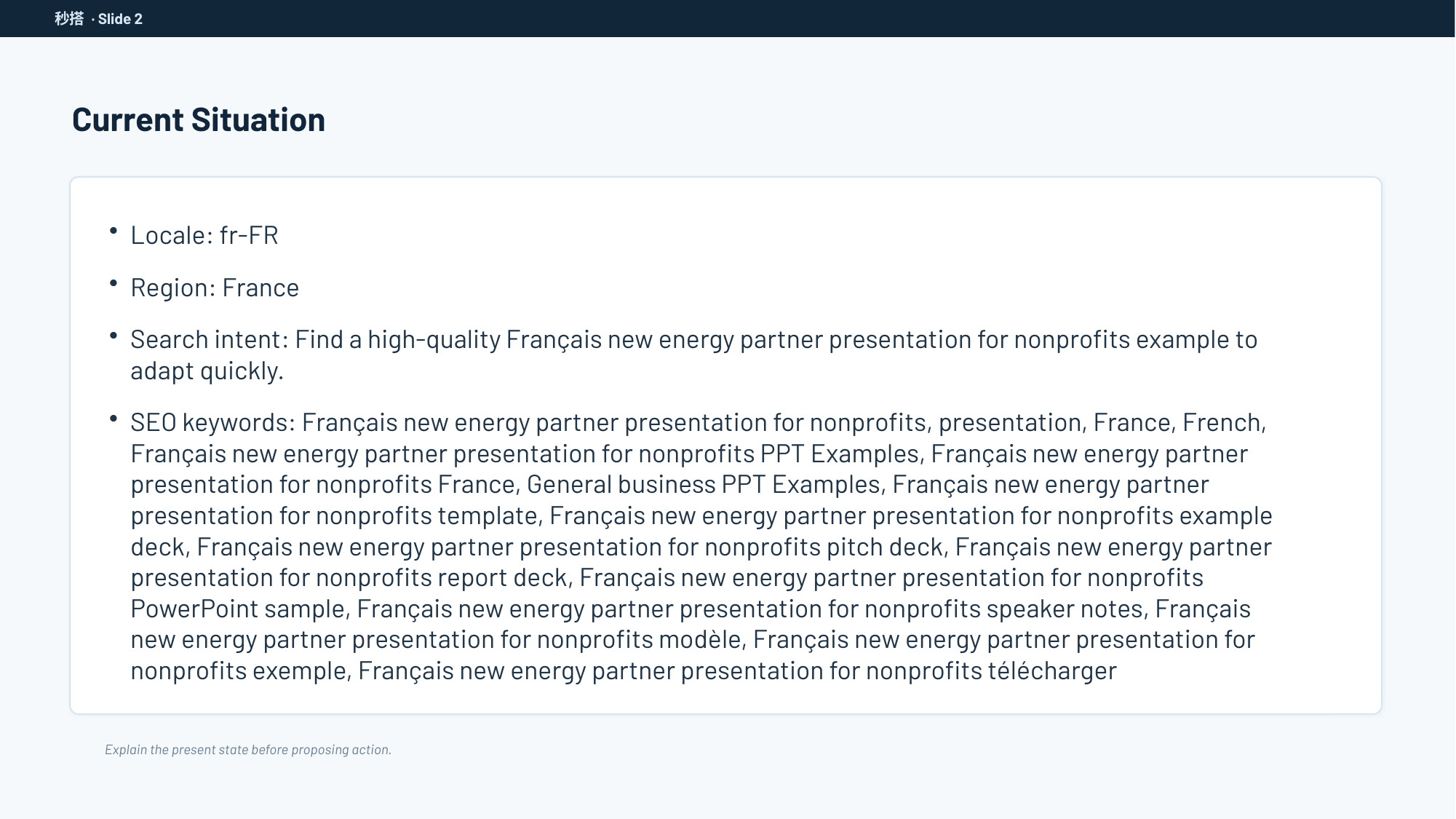

秒搭 · Slide 2
Current Situation

Locale: fr-FR
Region: France
Search intent: Find a high-quality Français new energy partner presentation for nonprofits example to adapt quickly.
SEO keywords: Français new energy partner presentation for nonprofits, presentation, France, French, Français new energy partner presentation for nonprofits PPT Examples, Français new energy partner presentation for nonprofits France, General business PPT Examples, Français new energy partner presentation for nonprofits template, Français new energy partner presentation for nonprofits example deck, Français new energy partner presentation for nonprofits pitch deck, Français new energy partner presentation for nonprofits report deck, Français new energy partner presentation for nonprofits PowerPoint sample, Français new energy partner presentation for nonprofits speaker notes, Français new energy partner presentation for nonprofits modèle, Français new energy partner presentation for nonprofits exemple, Français new energy partner presentation for nonprofits télécharger
Explain the present state before proposing action.